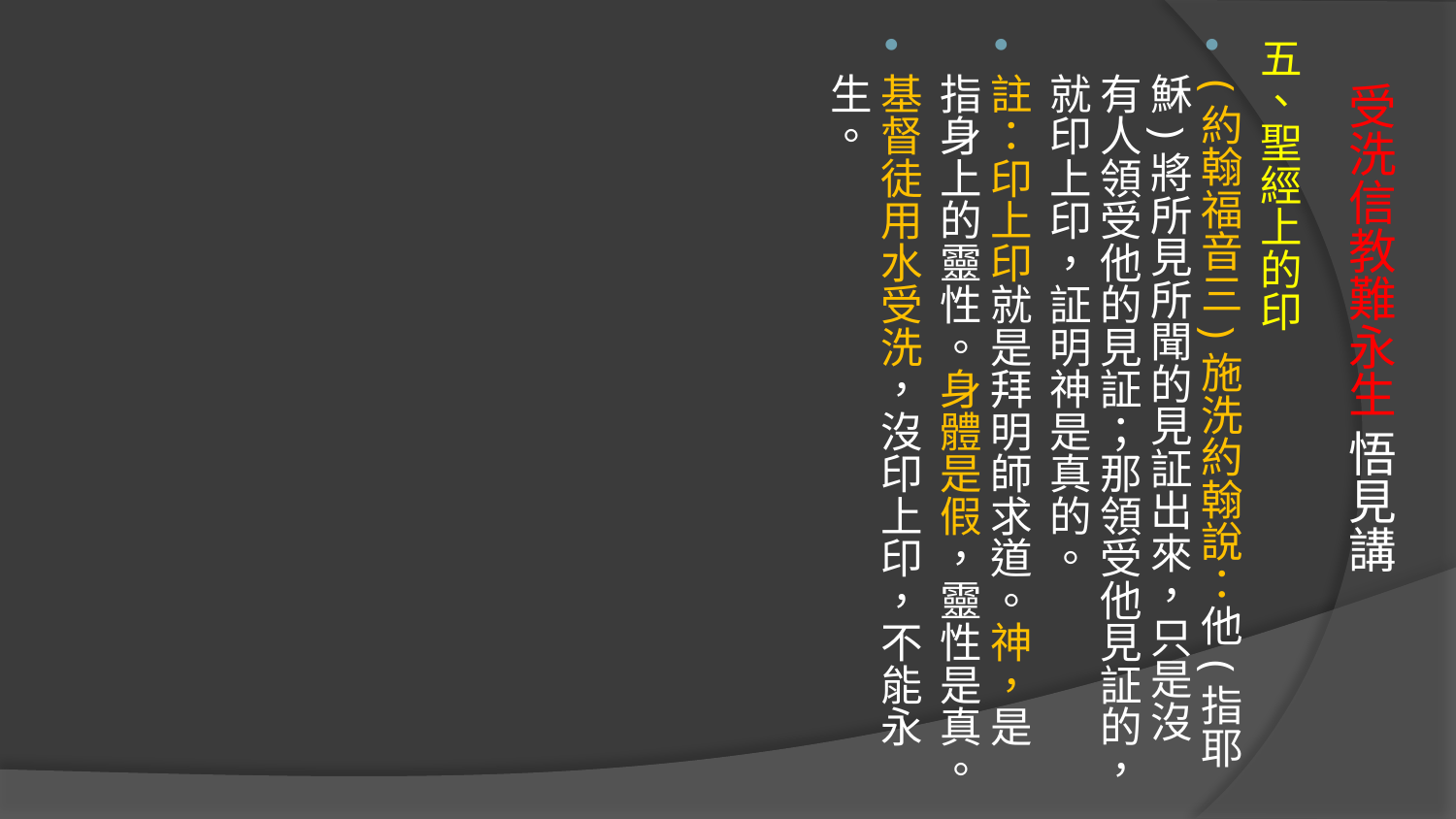

五、聖經上的印
(約翰福音三)施洗約翰說：他(指耶穌)將所見所聞的見証出來，只是沒有人領受他的見証；那領受他見証的，就印上印，証明神是真的。
註：印上印就是拜明師求道。神，是指身上的靈性。身體是假，靈性是真。
基督徒用水受洗，沒印上印，不能永生。

# 受洗信教難永生 悟見講